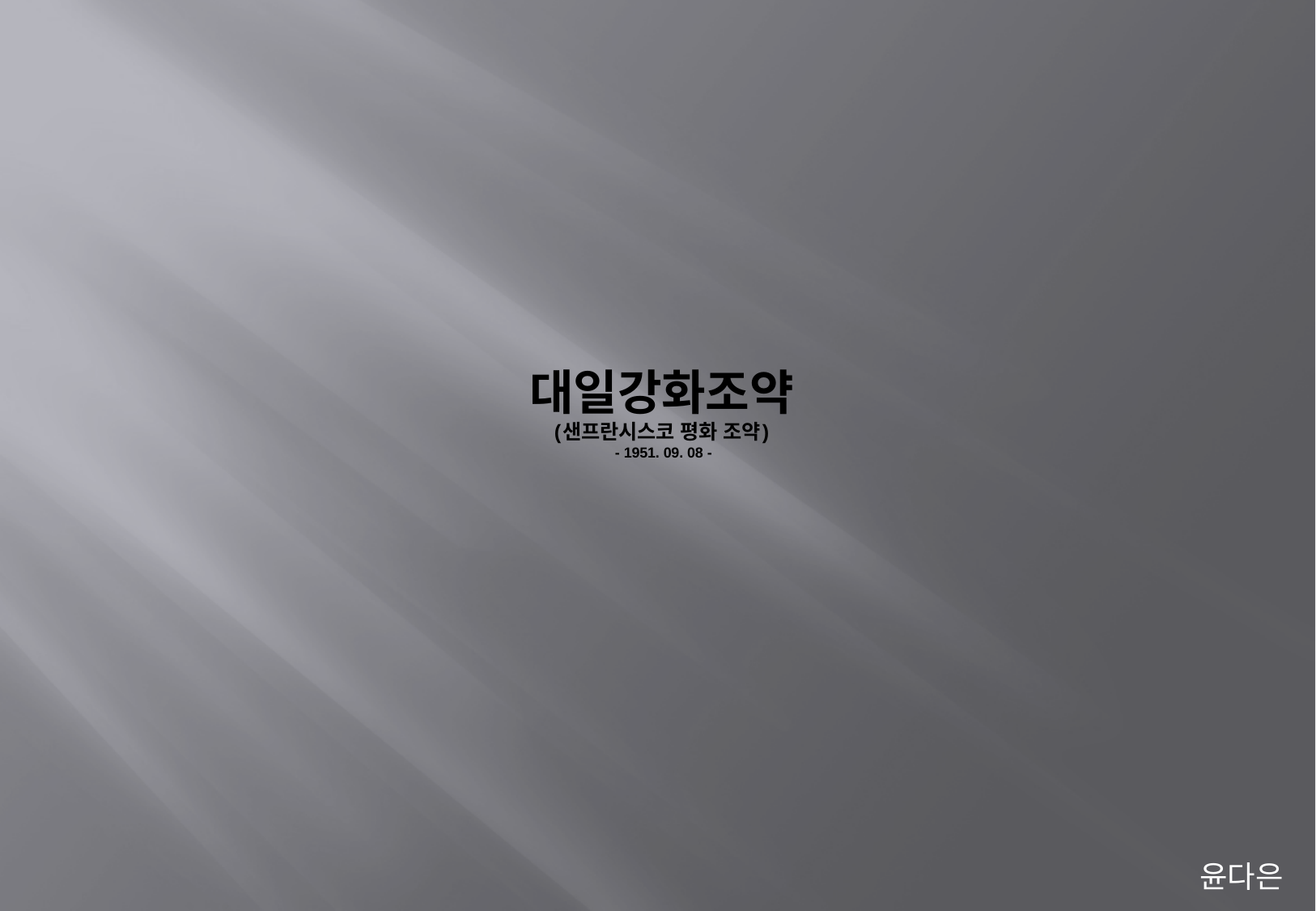

# 대일강화조약 (샌프란시스코 평화 조약) - 1951. 09. 08 -
윤다은